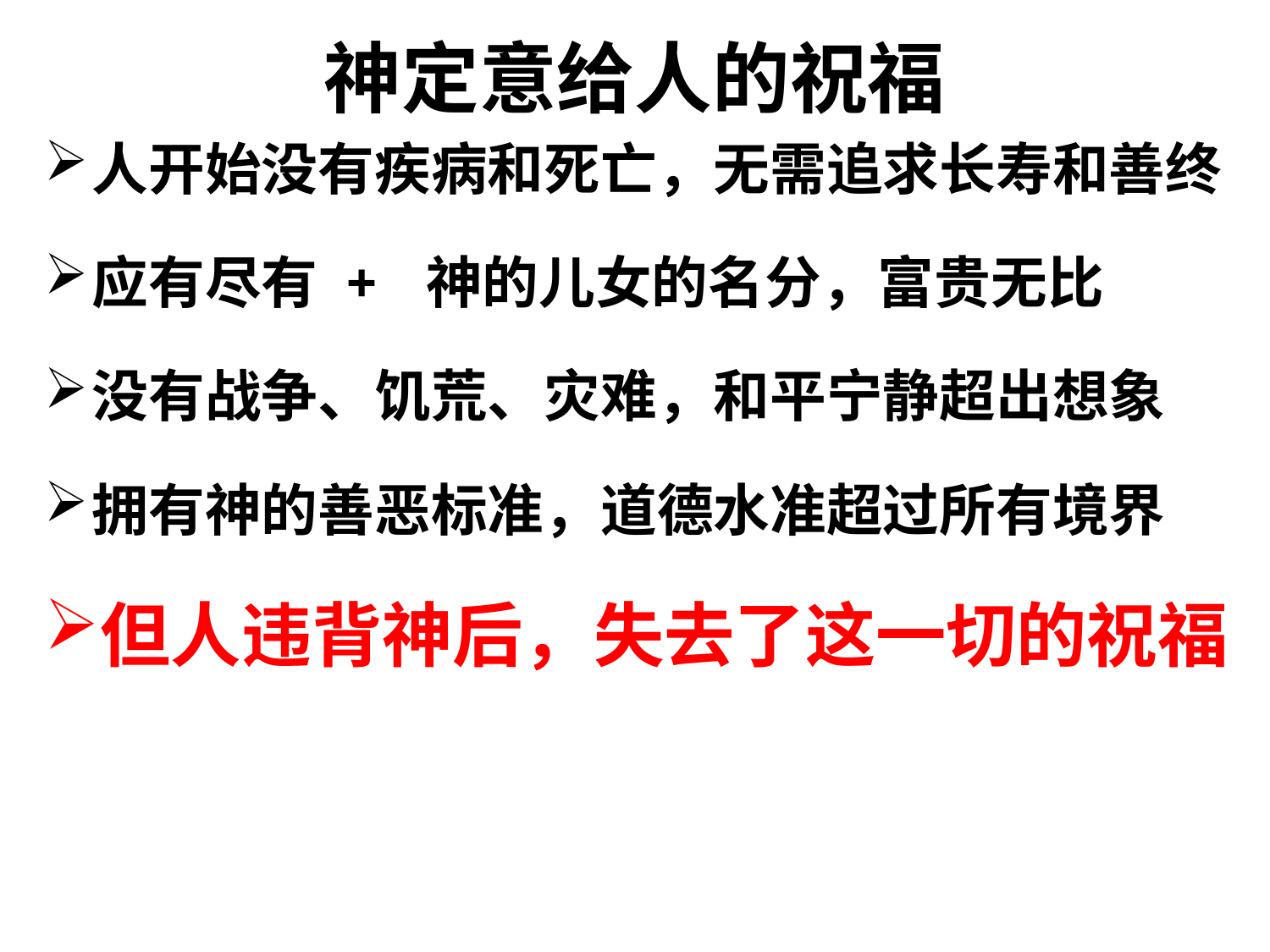

# 神定意给人的祝福
人开始没有疾病和死亡，无需追求长寿和善终

应有尽有 + 神的儿女的名分，富贵无比

没有战争、饥荒、灾难，和平宁静超出想象

拥有神的善恶标准，道德水准超过所有境界

但人违背神后，失去了这一切的祝福